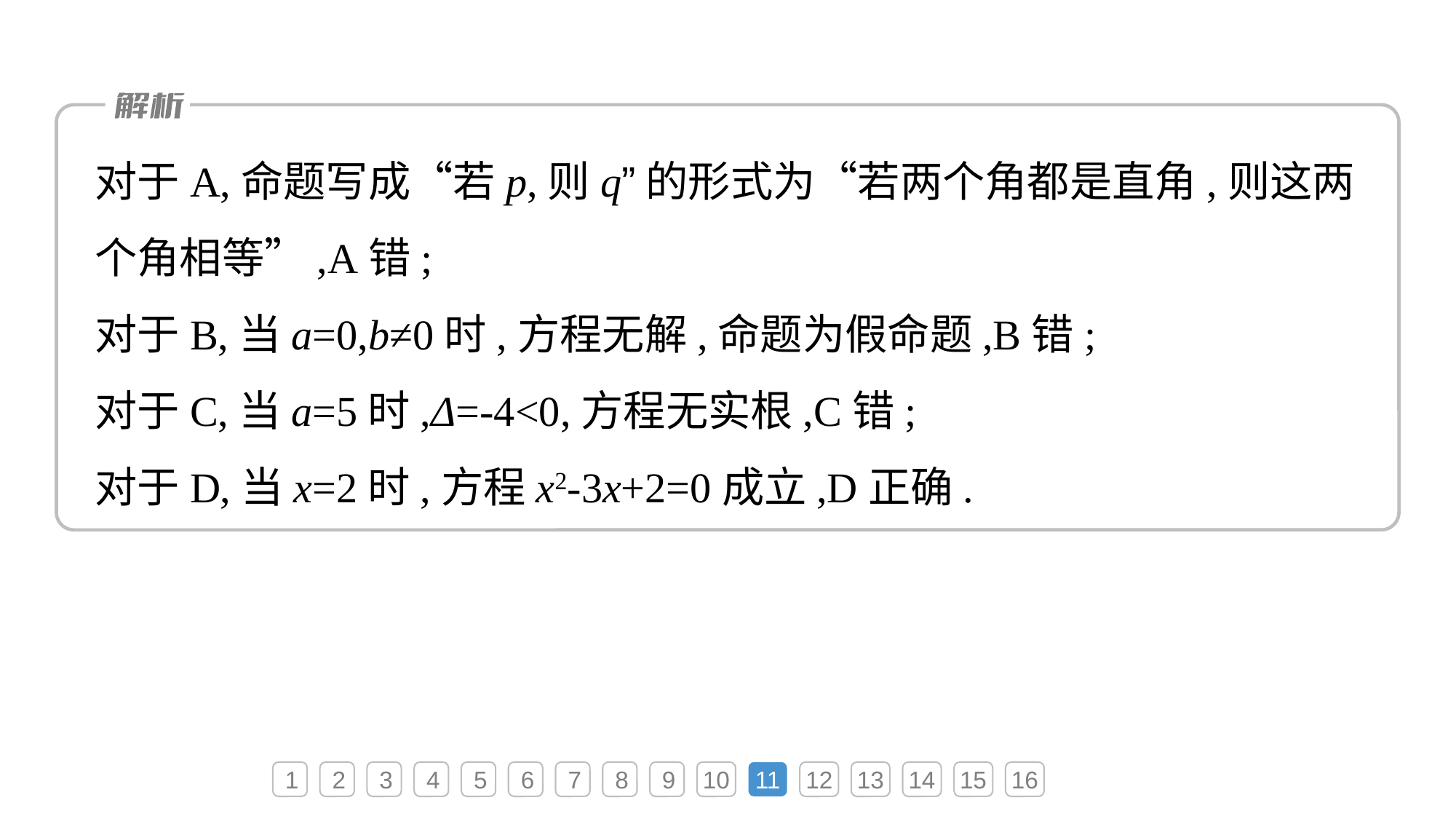

对于A,命题写成“若p,则q”的形式为“若两个角都是直角,则这两个角相等”,A错;
对于B,当a=0,b≠0时,方程无解,命题为假命题,B错;
对于C,当a=5时,Δ=-4<0,方程无实根,C错;
对于D,当x=2时,方程x2-3x+2=0成立,D正确.
1
2
3
4
5
6
7
8
9
10
11
12
13
14
15
16